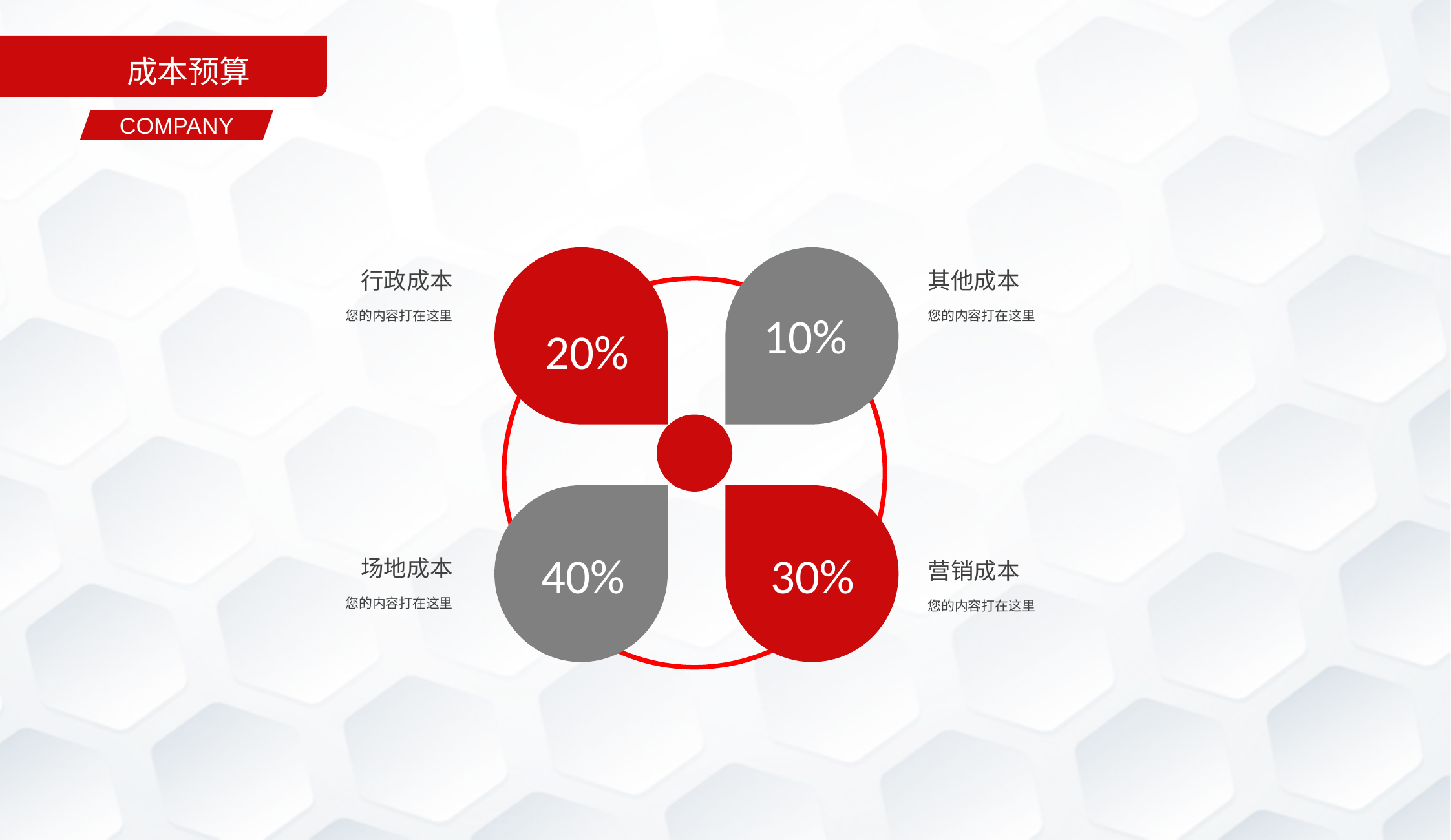

成本预算
COMPANY

20%

10%
其他成本
您的内容打在这里
营销成本
您的内容打在这里
行政成本
您的内容打在这里
场地成本
您的内容打在这里

40%

30%